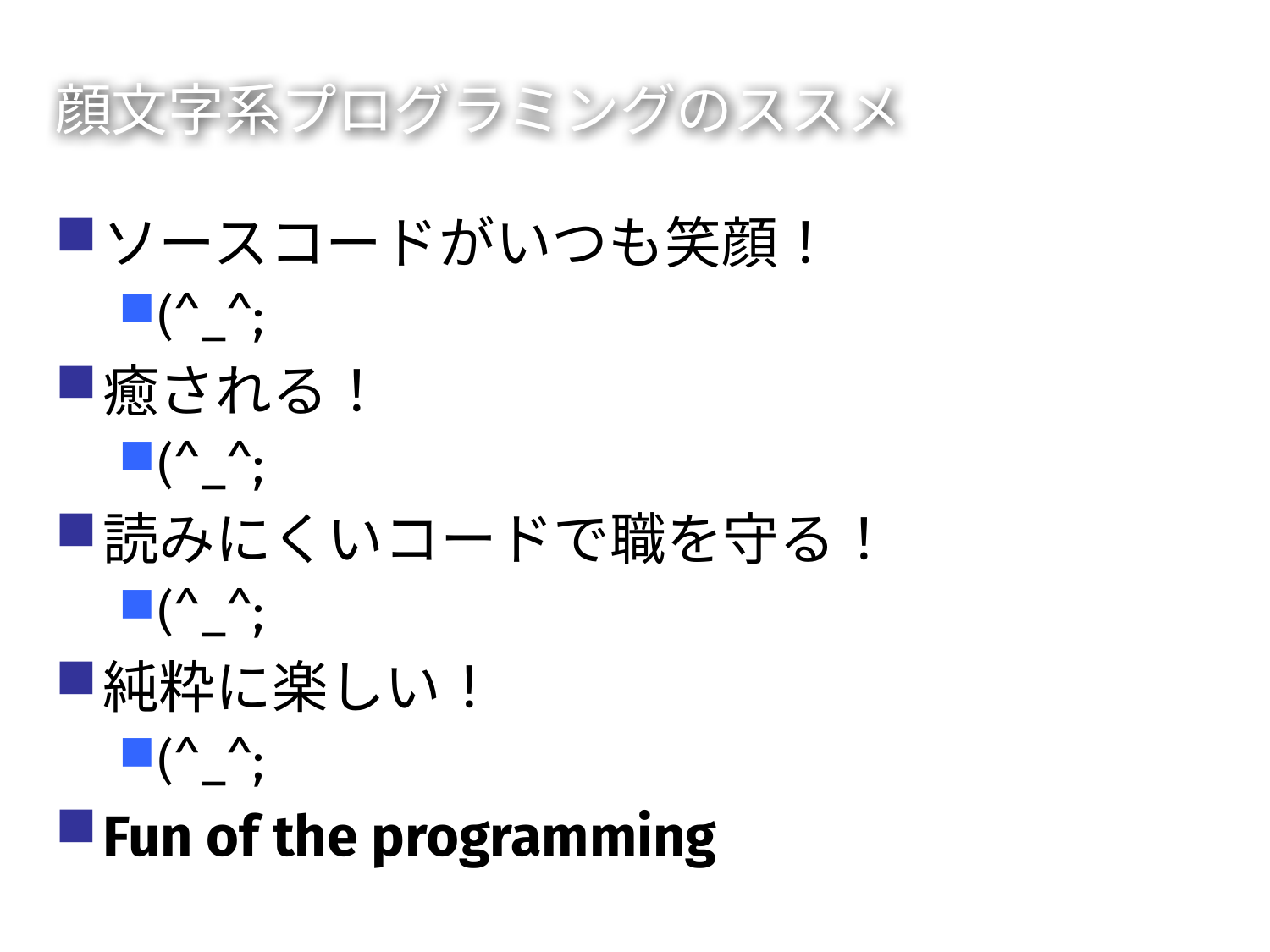

顔文字系プログラミングのススメ
ソースコードがいつも笑顔！
(^_^;
癒される！
(^_^;
読みにくいコードで職を守る！
(^_^;
純粋に楽しい！
(^_^;
Fun of the programming